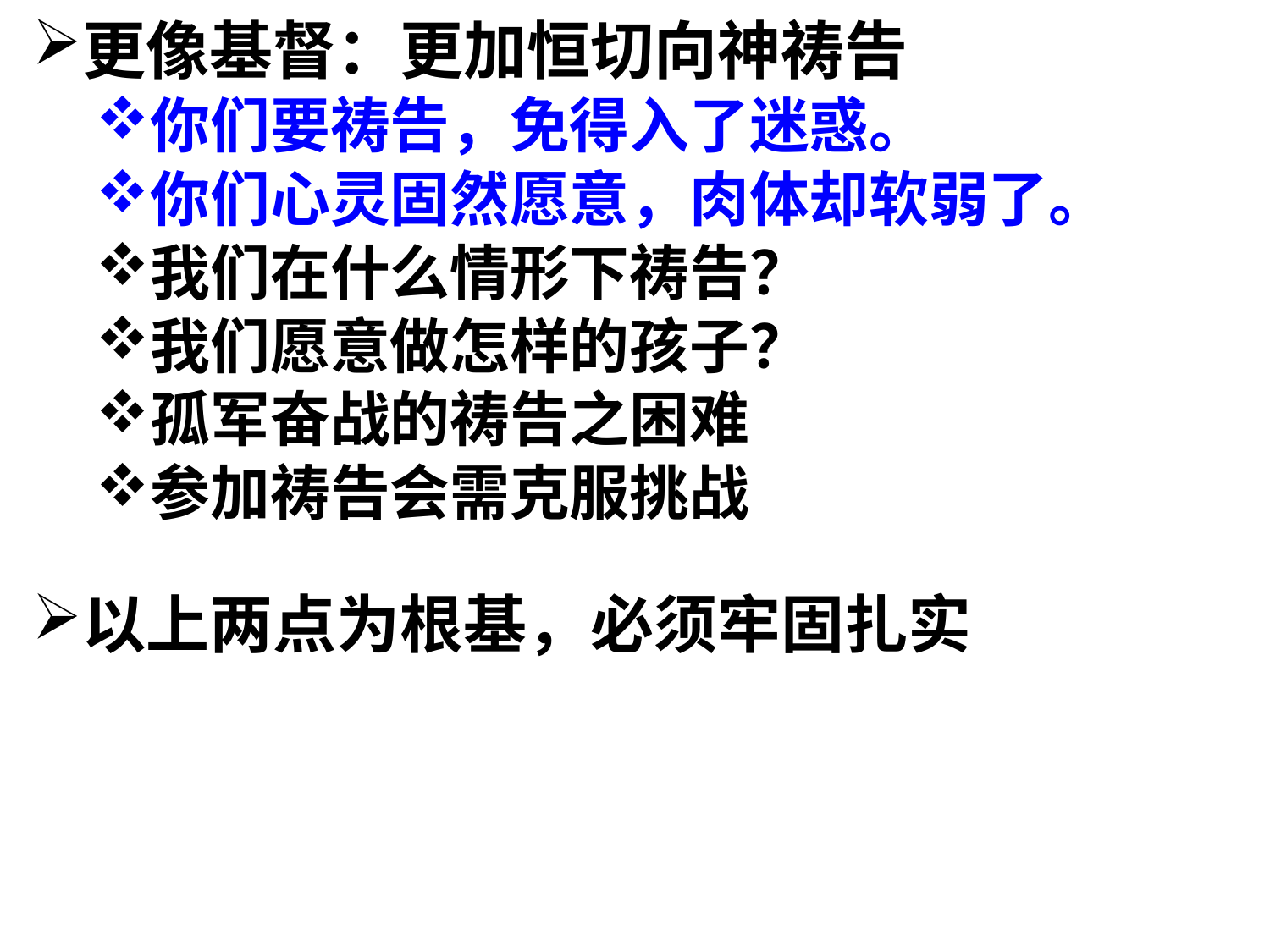

更像基督：更加恒切向神祷告
你们要祷告，免得入了迷惑。
你们心灵固然愿意，肉体却软弱了。
我们在什么情形下祷告？
我们愿意做怎样的孩子？
孤军奋战的祷告之困难
参加祷告会需克服挑战

以上两点为根基，必须牢固扎实